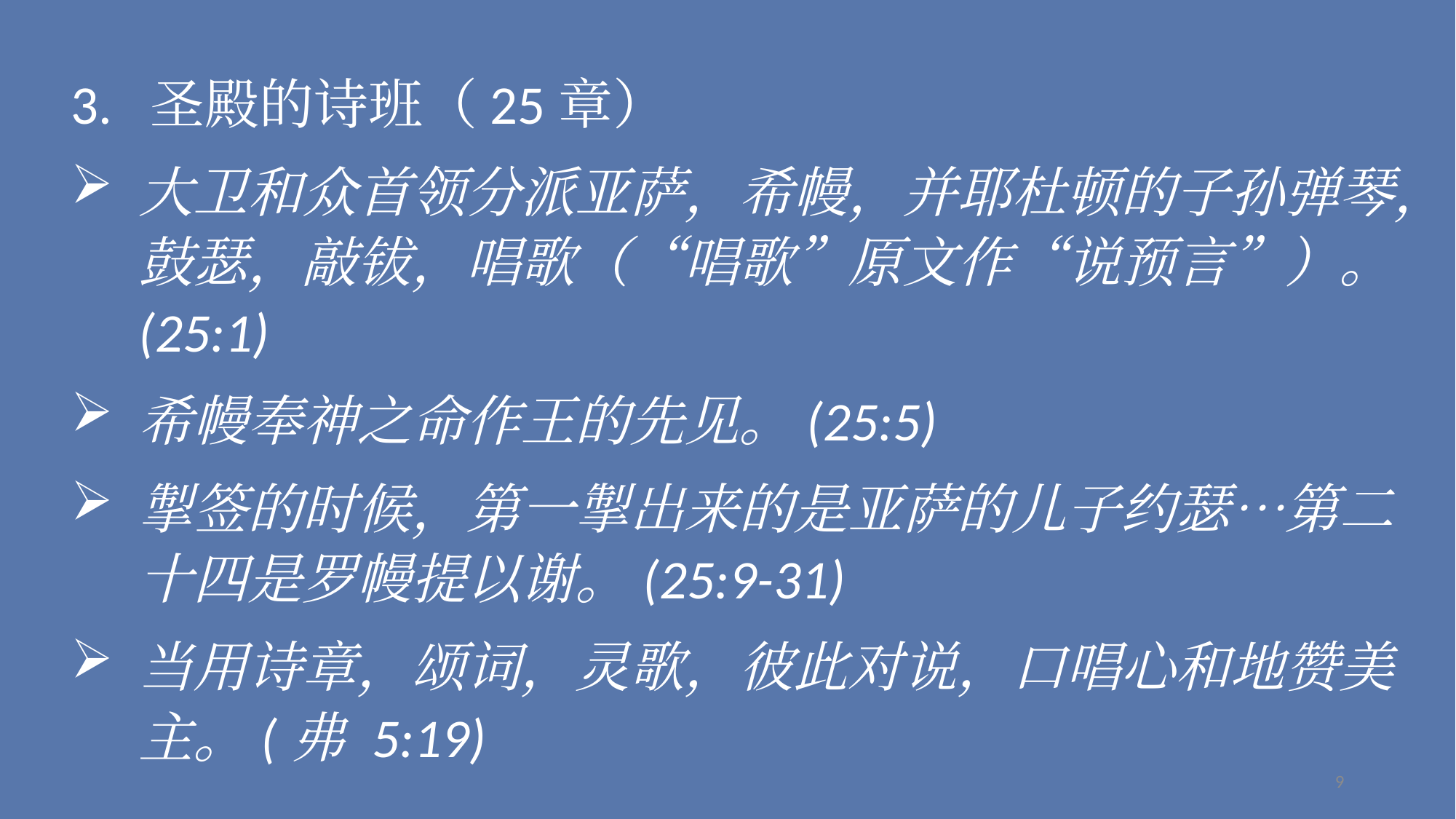

3.  圣殿的诗班（25章）
大卫和众首领分派亚萨，希幔，并耶杜顿的子孙弹琴，鼓瑟，敲钹，唱歌（“唱歌”原文作“说预言”）。(25:1)
希幔奉神之命作王的先见。(25:5)
掣签的时候，第一掣出来的是亚萨的儿子约瑟…第二十四是罗幔提以谢。(25:9-31)
当用诗章，颂词，灵歌，彼此对说，口唱心和地赞美主。(弗 5:19)
9